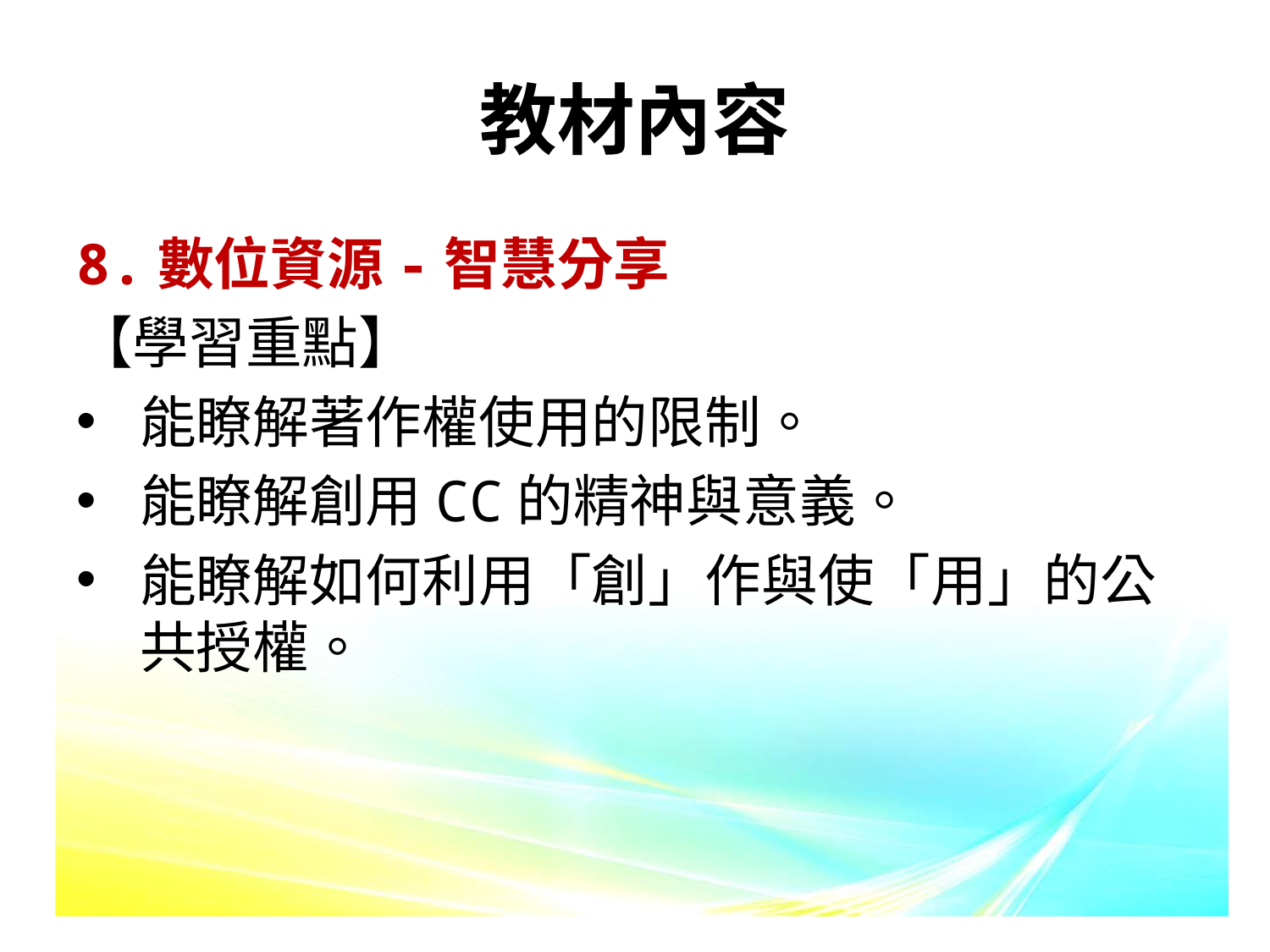

# 教材內容
8.數位資源-智慧分享
【學習重點】
能瞭解著作權使用的限制。
能瞭解創用CC的精神與意義。
能瞭解如何利用「創」作與使「用」的公共授權。